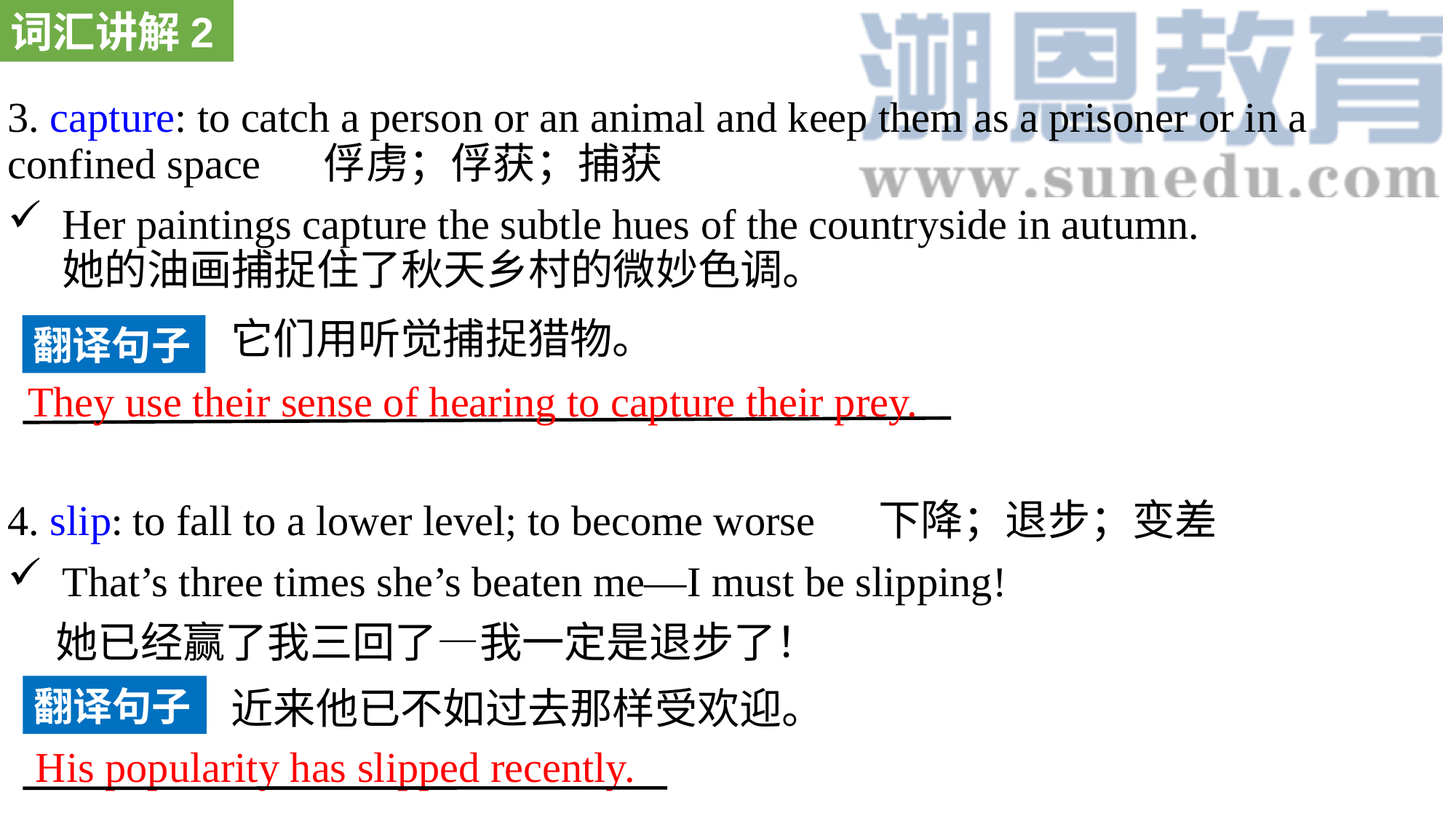

词汇讲解2
3. capture: to catch a person or an animal and keep them as a prisoner or in a confined space     俘虏；俘获；捕获
Her paintings capture the subtle hues of the countryside in autumn.                 她的油画捕捉住了秋天乡村的微妙色调。

4. slip: to fall to a lower level; to become worse     下降；退步；变差
That’s three times she’s beaten me—I must be slipping!
    她已经赢了我三回了—我一定是退步了！

它们用听觉捕捉猎物。
翻译句子
They use their sense of hearing to capture their prey.
翻译句子
近来他已不如过去那样受欢迎。
 His popularity has slipped recently.